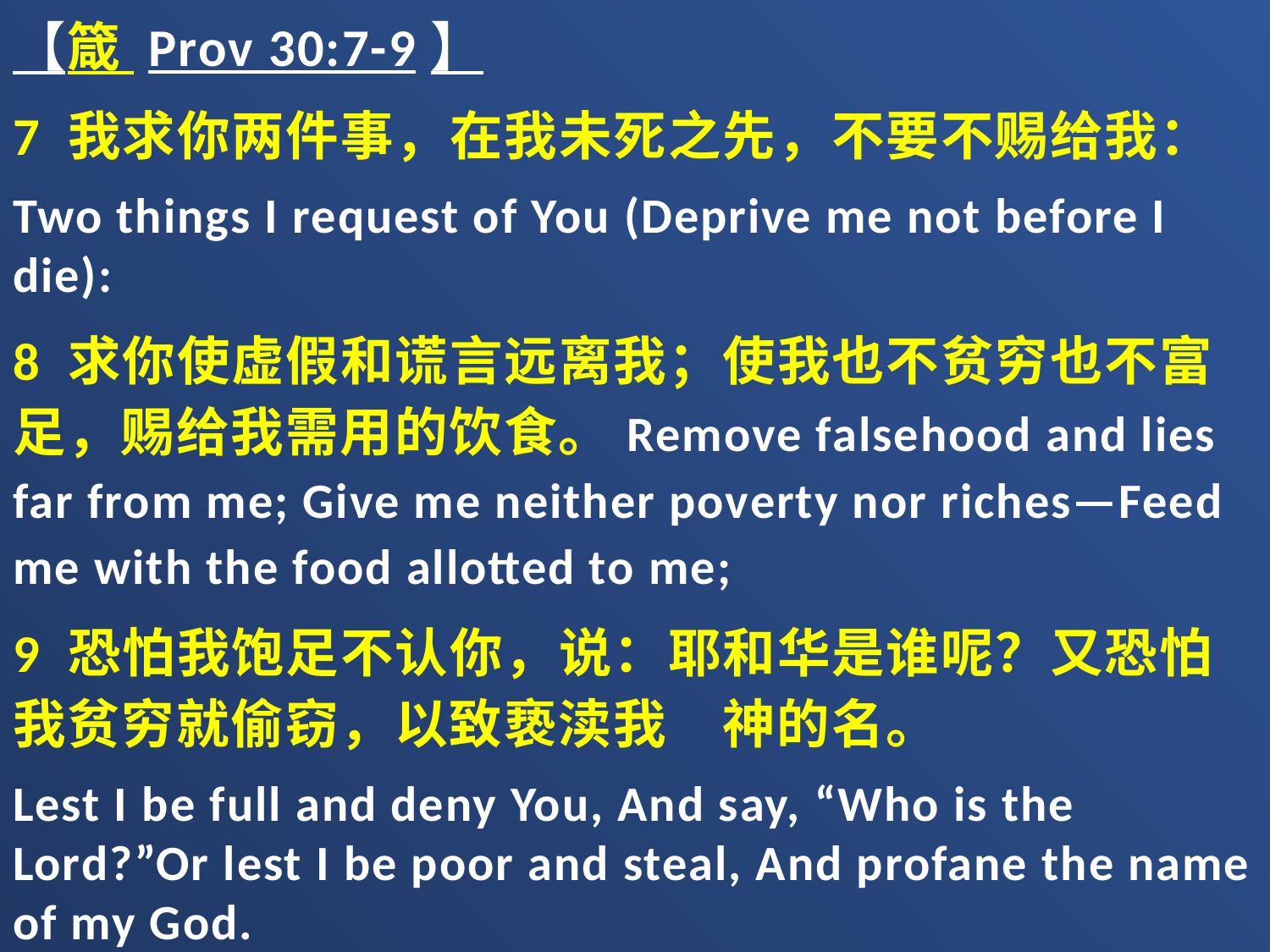

【箴 Prov 30:7-9】
7 我求你两件事，在我未死之先，不要不赐给我：
Two things I request of You (Deprive me not before I die):
8 求你使虚假和谎言远离我；使我也不贫穷也不富足，赐给我需用的饮食。Remove falsehood and lies far from me; Give me neither poverty nor riches—Feed me with the food allotted to me;
9 恐怕我饱足不认你，说：耶和华是谁呢？又恐怕我贫穷就偷窃，以致亵渎我　神的名。
Lest I be full and deny You, And say, “Who is the Lord?”Or lest I be poor and steal, And profane the name of my God.